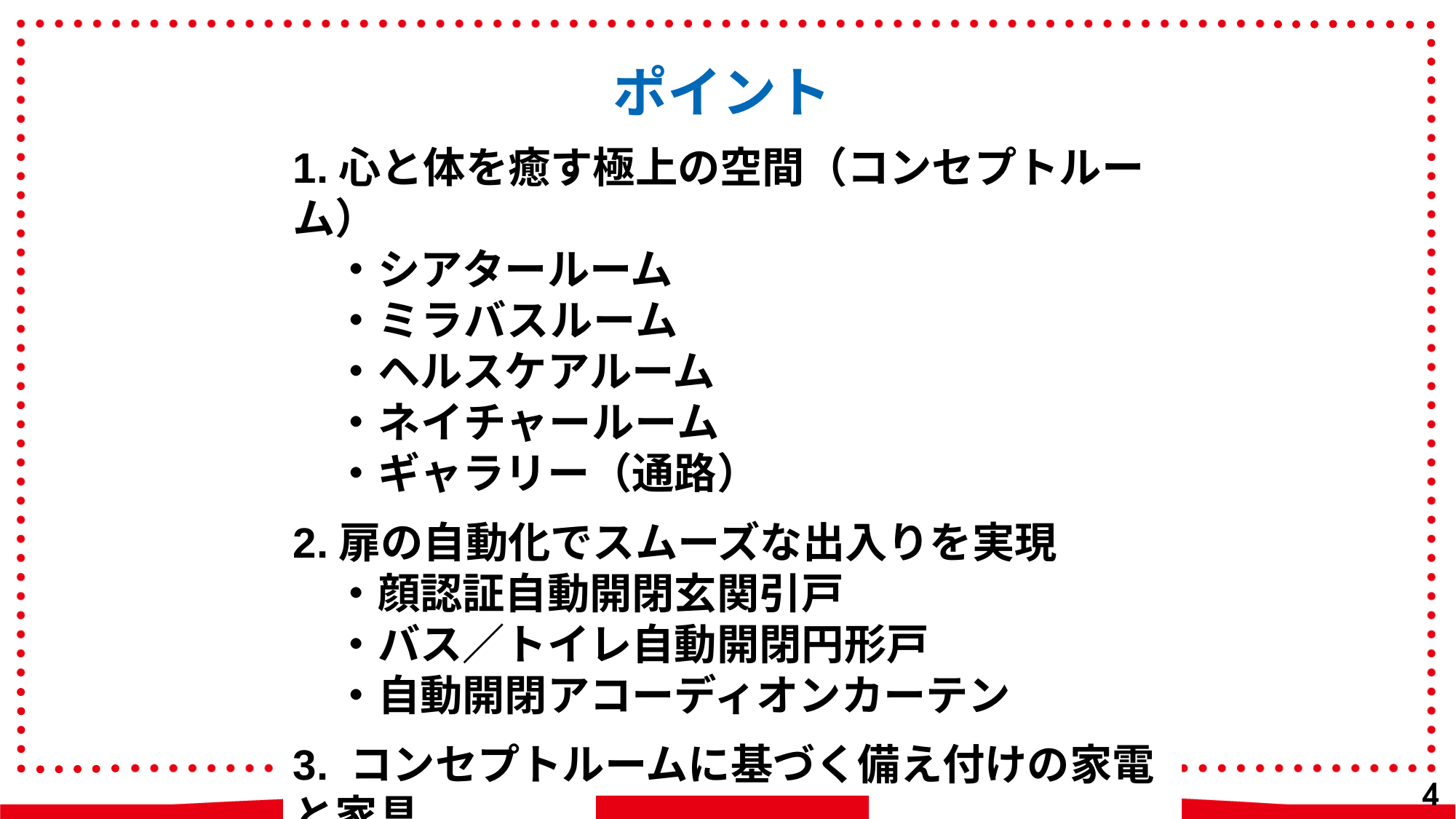

ポイント

1.心と体を癒す極上の空間（コンセプトルーム）
　・シアタールーム
　・ミラバスルーム
　・ヘルスケアルーム
　・ネイチャールーム
　・ギャラリー（通路）
2.扉の自動化でスムーズな出入りを実現
　・顔認証自動開閉玄関引戸
　・バス／トイレ自動開閉円形戸
　・自動開閉アコーディオンカーテン
3. コンセプトルームに基づく備え付けの家電と家具

4